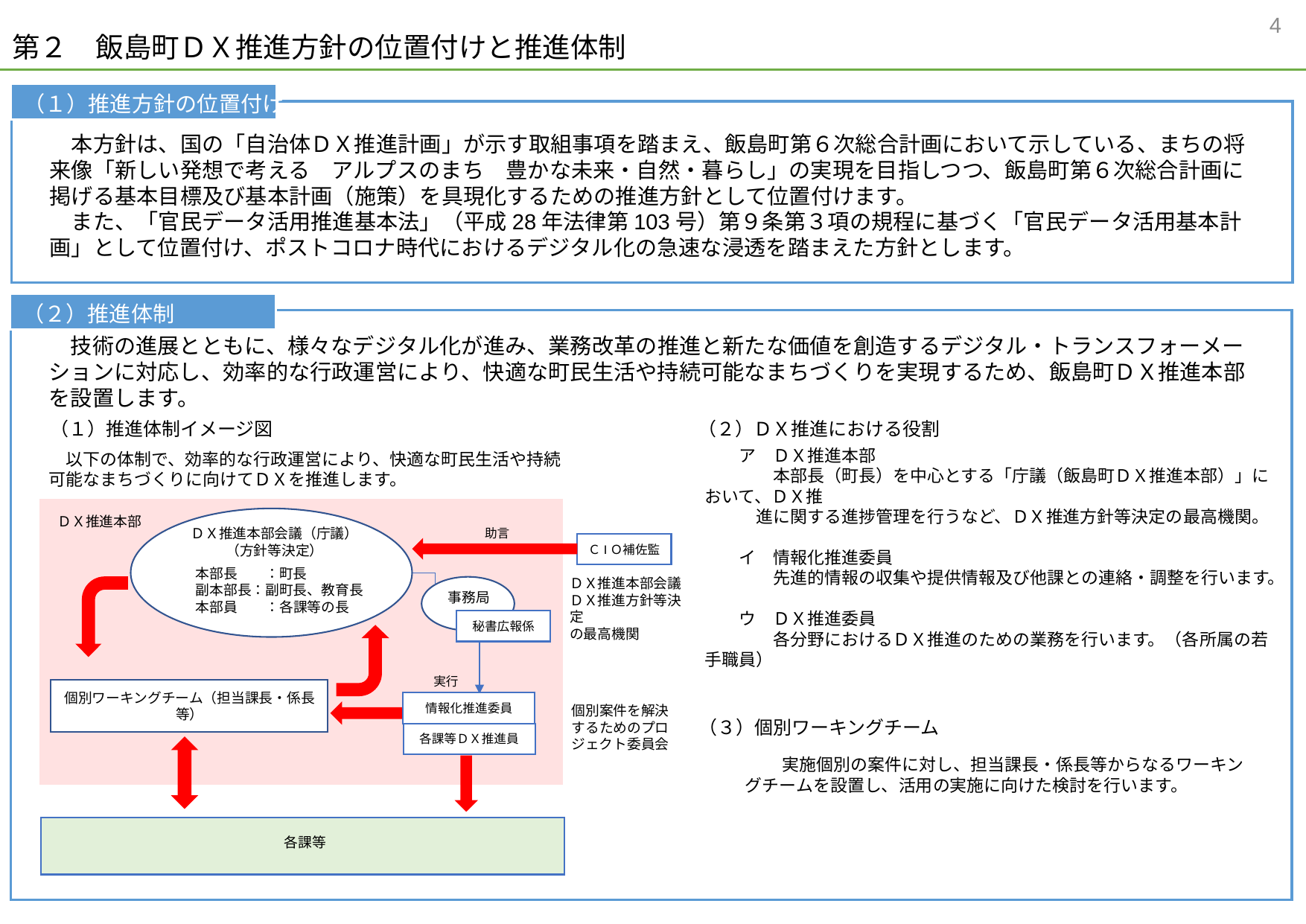

4
第２　飯島町ＤＸ推進方針の位置付けと推進体制

（１）推進方針の位置付け

　本方針は、国の「自治体ＤＸ推進計画」が示す取組事項を踏まえ、飯島町第６次総合計画において示している、まちの将来像「新しい発想で考える　アルプスのまち　豊かな未来・自然・暮らし」の実現を目指しつつ、飯島町第６次総合計画に掲げる基本目標及び基本計画（施策）を具現化するための推進方針として位置付けます。
　また、「官民データ活用推進基本法」（平成28年法律第103号）第９条第３項の規程に基づく「官民データ活用基本計画」として位置付け、ポストコロナ時代におけるデジタル化の急速な浸透を踏まえた方針とします。

（２）推進体制

　技術の進展とともに、様々なデジタル化が進み、業務改革の推進と新たな価値を創造するデジタル・トランスフォーメーションに対応し、効率的な行政運営により、快適な町民生活や持続可能なまちづくりを実現するため、飯島町ＤＸ推進本部を設置します。
（１）推進体制イメージ図
（２）ＤＸ推進における役割
　以下の体制で、効率的な行政運営により、快適な町民生活や持続可能なまちづくりに向けてＤＸを推進します。
　　ア　ＤＸ推進本部
　　　　本部長（町長）を中心とする「庁議（飯島町ＤＸ推進本部）」において、ＤＸ推
　　　進に関する進捗管理を行うなど、ＤＸ推進方針等決定の最高機関。

　　イ　情報化推進委員
　　　　先進的情報の収集や提供情報及び他課との連絡・調整を行います。

　　ウ　ＤＸ推進委員
　　　　各分野におけるＤＸ推進のための業務を行います。（各所属の若手職員）

ＤＸ推進本部
助言
ＤＸ推進本部会議（庁議）
（方針等決定）
ＣIＯ補佐監
本部長　　：町長
副本部長：副町長、教育長
本部員　　：各課等の長

ＤＸ推進本部会議
ＤＸ推進方針等決定
の最高機関
事務局

秘書広報係

実行

情報化推進委員
個別ワーキングチーム（担当課長・係長等）
個別案件を解決するためのプロジェクト委員会

（３）個別ワーキングチーム
各課等ＤＸ推進員
　　実施個別の案件に対し、担当課長・係長等からなるワーキングチームを設置し、活用の実施に向けた検討を行います。

各課等